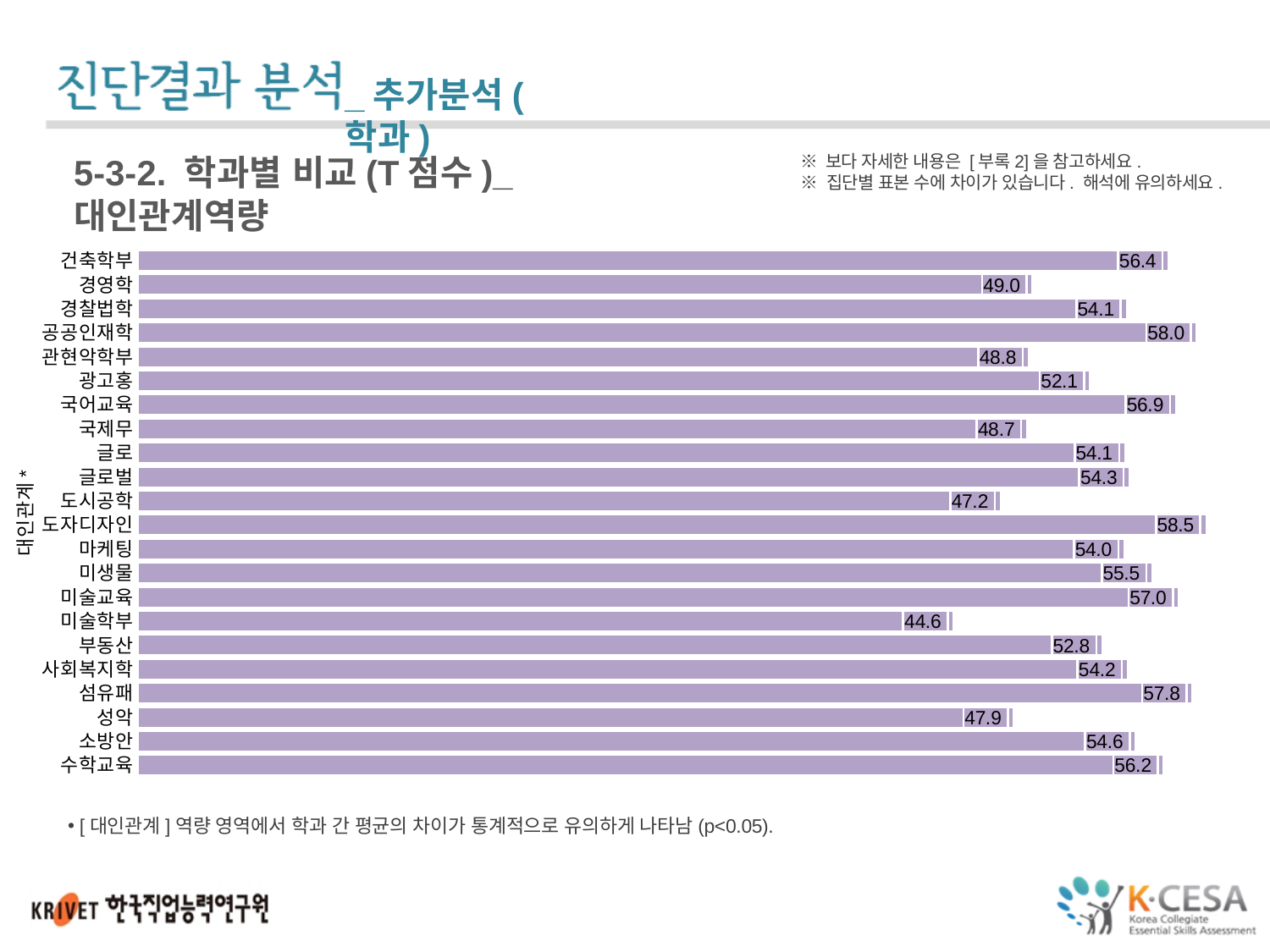

_추가분석(학과)
※ 보다 자세한 내용은 [부록2]을 참고하세요.
※ 집단별 표본 수에 차이가 있습니다. 해석에 유의하세요.
5-3-2. 학과별 비교(T점수)_대인관계역량

### Chart

| Category |  |
|---|---|
| 건축학부 | 56.431666666666665 |
| 경영학 | 48.96884615384616 |
| 경찰법학 | 54.14142857142857 |
| 공공인재학 | 57.991052631578945 |
| 관현악학부 | 48.76695652173913 |
| 광고홍보커뮤니케이션학부 | 52.13869565217391 |
| 국어교육 | 56.85285714285713 |
| 국제무역물류학 | 48.68133333333333 |
| 글로벌경제학 | 54.055 |
| 글로벌커뮤니케이션학부 | 54.30375 |
| 도시공학 | 47.225 |
| 도자디자인 | 58.50818181818181 |
| 마케팅빅데이터학 | 54.01000000000001 |
| 미생물생명공학 | 55.54124999999999 |
| 미술교육 | 57.009166666666665 |
| 미술학부 | 44.64105263157895 |
| 부동산금융보험융합학 | 52.79588235294118 |
| 사회복지학 | 54.200476190476195 |
| 섬유패션디자인학 | 57.75500000000001 |
| 성악뮤지컬학 | 47.948 |
| 소방안전관리학 | 54.62920000000001 |
| 수학교육 | 56.17874999999999 |
[대인관계]역량 영역에서 학과 간 평균의 차이가 통계적으로 유의하게 나타남(p<0.05).